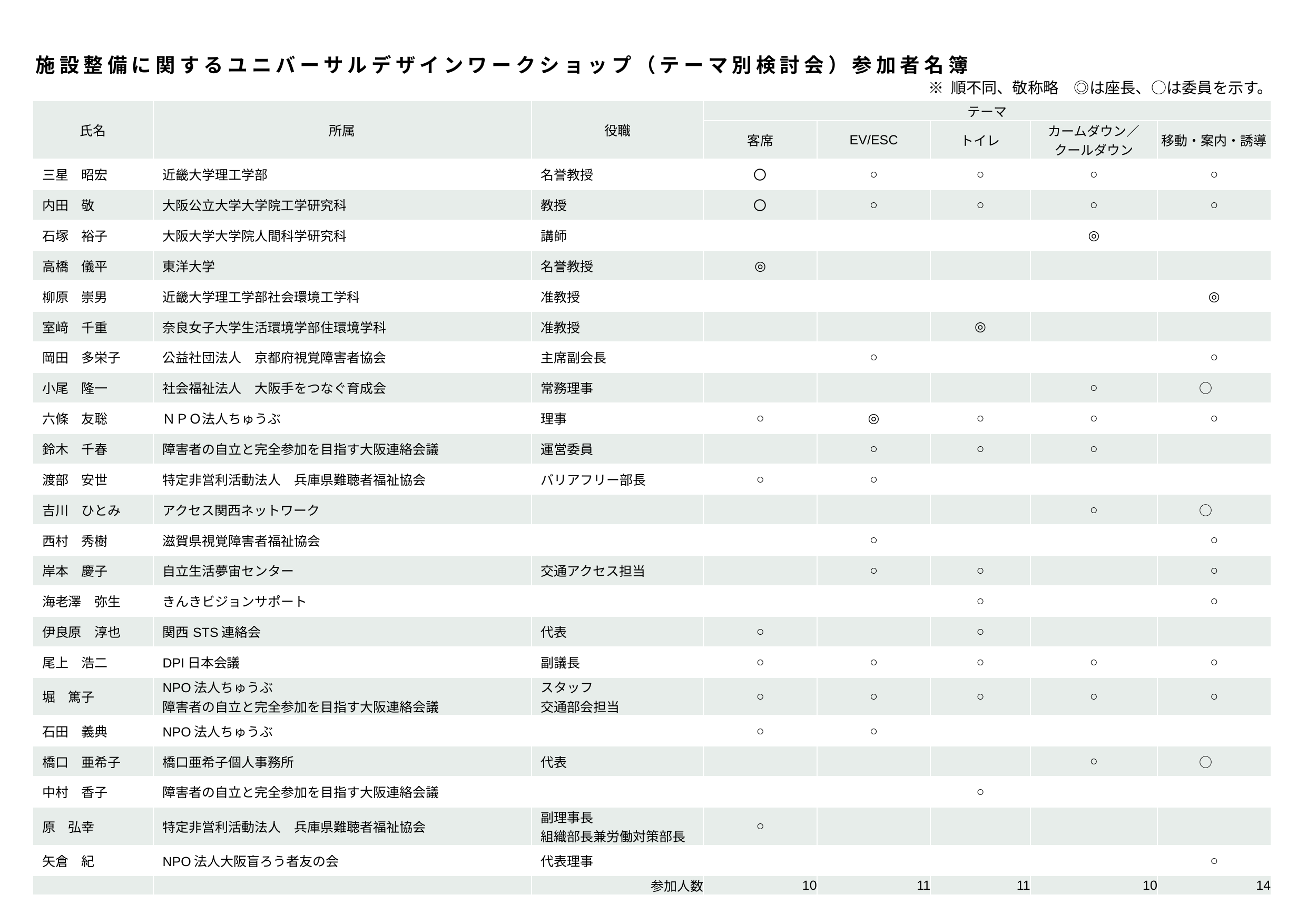

# 施設整備に関するユニバーサルデザインワークショップ（テーマ別検討会）参加者名簿
※ 順不同、敬称略　◎は座長、○は委員を示す。
| 氏名 | 所属 | 役職 | テーマ |  |  |  |  |
| --- | --- | --- | --- | --- | --- | --- | --- |
|  |  |  | 客席 | EV/ESC | トイレ | カームダウン／ クールダウン | 移動・案内・誘導 |
| 三星　昭宏 | 近畿大学理工学部 | 名誉教授 | 〇 | ○ | ○ | ○ | ○ |
| 内田　敬 | 大阪公立大学大学院工学研究科 | 教授 | 〇 | ○ | ○ | ○ | ○ |
| 石塚　裕子 | 大阪大学大学院人間科学研究科 | 講師 |  |  |  | ◎ |  |
| 高橋　儀平 | 東洋大学 | 名誉教授 | ◎ |  |  |  |  |
| 柳原　崇男 | 近畿大学理工学部社会環境工学科 | 准教授 |  |  |  |  | ◎ |
| 室﨑　千重 | 奈良女子大学生活環境学部住環境学科 | 准教授 |  |  | ◎ |  |  |
| 岡田　多栄子 | 公益社団法人　京都府視覚障害者協会 | 主席副会長 |  | ○ |  |  | ○ |
| 小尾　隆一 | 社会福祉法人　大阪手をつなぐ育成会 | 常務理事 |  |  |  | ○ | ○ |
| 六條　友聡 | ＮＰＯ法人ちゅうぶ | 理事 | ○ | ◎ | ○ | ○ | ○ |
| 鈴木　千春 | 障害者の自立と完全参加を目指す大阪連絡会議 | 運営委員 |  | ○ | ○ | ○ |  |
| 渡部　安世 | 特定非営利活動法人　兵庫県難聴者福祉協会 | バリアフリー部長 | ○ | ○ |  |  |  |
| 吉川　ひとみ | アクセス関西ネットワーク |  |  |  |  | ○ | ○ |
| 西村　秀樹 | 滋賀県視覚障害者福祉協会 |  |  | ○ |  |  | ○ |
| 岸本　慶子 | 自立生活夢宙センター | 交通アクセス担当 |  | ○ | ○ |  | ○ |
| 海老澤　弥生 | きんきビジョンサポート |  |  |  | ○ |  | ○ |
| 伊良原　淳也 | 関西STS連絡会 | 代表 | ○ |  | ○ |  |  |
| 尾上　浩二 | DPI日本会議 | 副議長 | ○ | ○ | ○ | ○ | ○ |
| 堀　篤子 | NPO法人ちゅうぶ 障害者の自立と完全参加を目指す大阪連絡会議 | スタッフ 交通部会担当 | ○ | ○ | ○ | ○ | ○ |
| 石田　義典 | NPO法人ちゅうぶ |  | ○ | ○ |  |  |  |
| 橋口　亜希子 | 橋口亜希子個人事務所 | 代表 |  |  |  | ○ | ○ |
| 中村　香子 | 障害者の自立と完全参加を目指す大阪連絡会議 |  |  |  | ○ |  |  |
| 原　弘幸 | 特定非営利活動法人　兵庫県難聴者福祉協会 | 副理事長 組織部長兼労働対策部長 | ○ |  |  |  |  |
| 矢倉　紀 | NPO法人大阪盲ろう者友の会 | 代表理事 |  |  |  |  | ○ |
|  |  | 参加人数 | 10 | 11 | 11 | 10 | 14 |